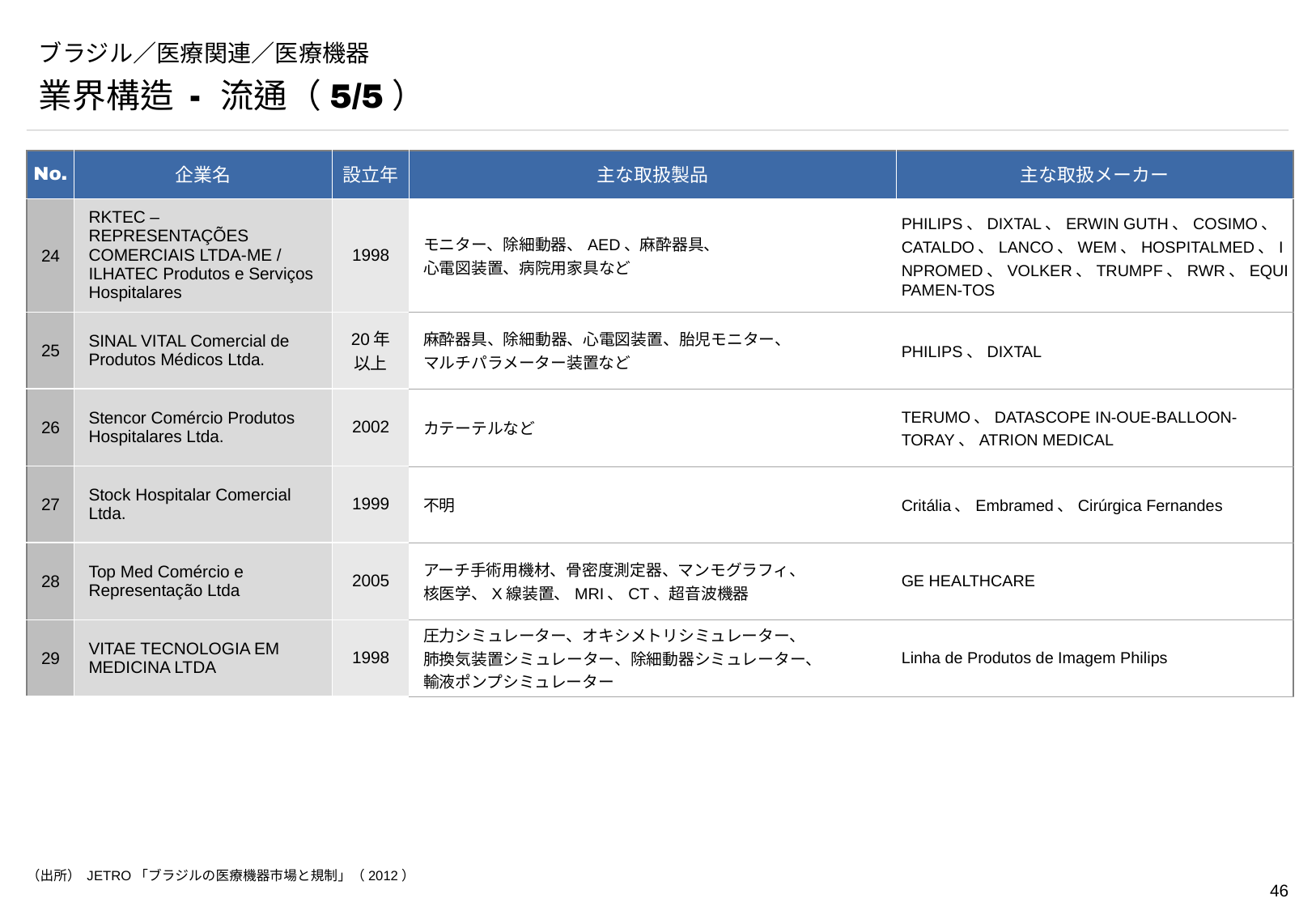

# ブラジル／医療関連／医療機器
業界構造 - 流通（5/5）
| No. | 企業名 | 設立年 | 主な取扱製品 | 主な取扱メーカー |
| --- | --- | --- | --- | --- |
| 24 | RKTEC – REPRESENTAÇÕES COMERCIAIS LTDA-ME / ILHATEC Produtos e Serviços Hospitalares | 1998 | モニター、除細動器、AED、麻酔器具、 心電図装置、病院用家具など | PHILIPS、DIXTAL、ERWIN GUTH、COSIMO、CATALDO、LANCO、WEM、HOSPITALMED、INPROMED、VOLKER、TRUMPF、RWR、EQUIPAMEN-TOS |
| 25 | SINAL VITAL Comercial de Produtos Médicos Ltda. | 20年 以上 | 麻酔器具、除細動器、心電図装置、胎児モニター、 マルチパラメーター装置など | PHILIPS、DIXTAL |
| 26 | Stencor Comércio Produtos Hospitalares Ltda. | 2002 | カテーテルなど | TERUMO、DATASCOPE IN-OUE-BALLOON-TORAY、ATRION MEDICAL |
| 27 | Stock Hospitalar Comercial Ltda. | 1999 | 不明 | Critália、Embramed、Cirúrgica Fernandes |
| 28 | Top Med Comércio e Representação Ltda | 2005 | アーチ手術用機材、骨密度測定器、マンモグラフィ、 核医学、X線装置、MRI、CT、超音波機器 | GE HEALTHCARE |
| 29 | VITAE TECNOLOGIA EM MEDICINA LTDA | 1998 | 圧力シミュレーター、オキシメトリシミュレーター、 肺換気装置シミュレーター、除細動器シミュレーター、 輸液ポンプシミュレーター | Linha de Produtos de Imagem Philips |
（出所） JETRO「ブラジルの医療機器市場と規制」（2012）